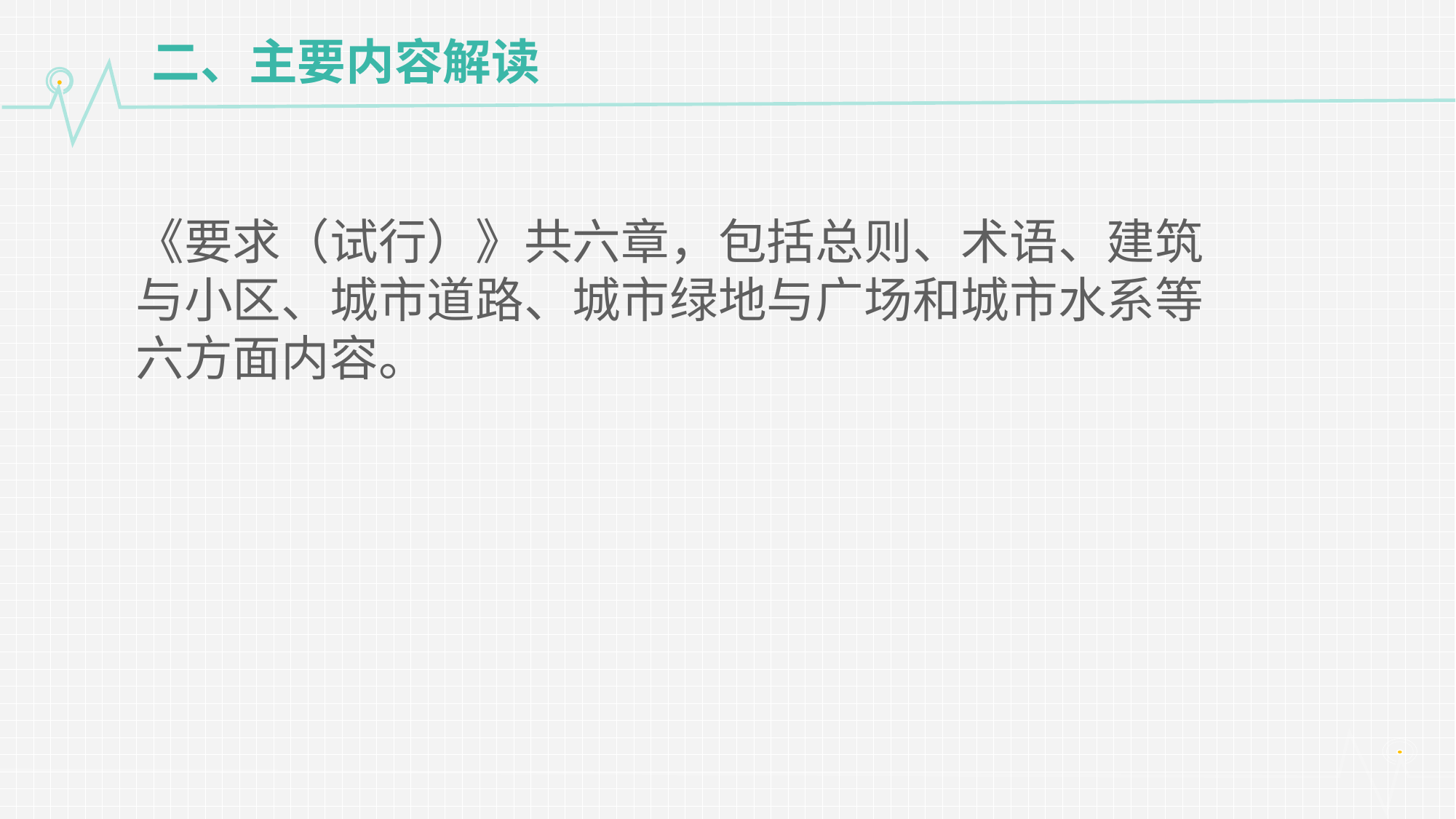

# 二、主要内容解读
《要求（试行）》共六章，包括总则、术语、建筑与小区、城市道路、城市绿地与广场和城市水系等六方面内容。